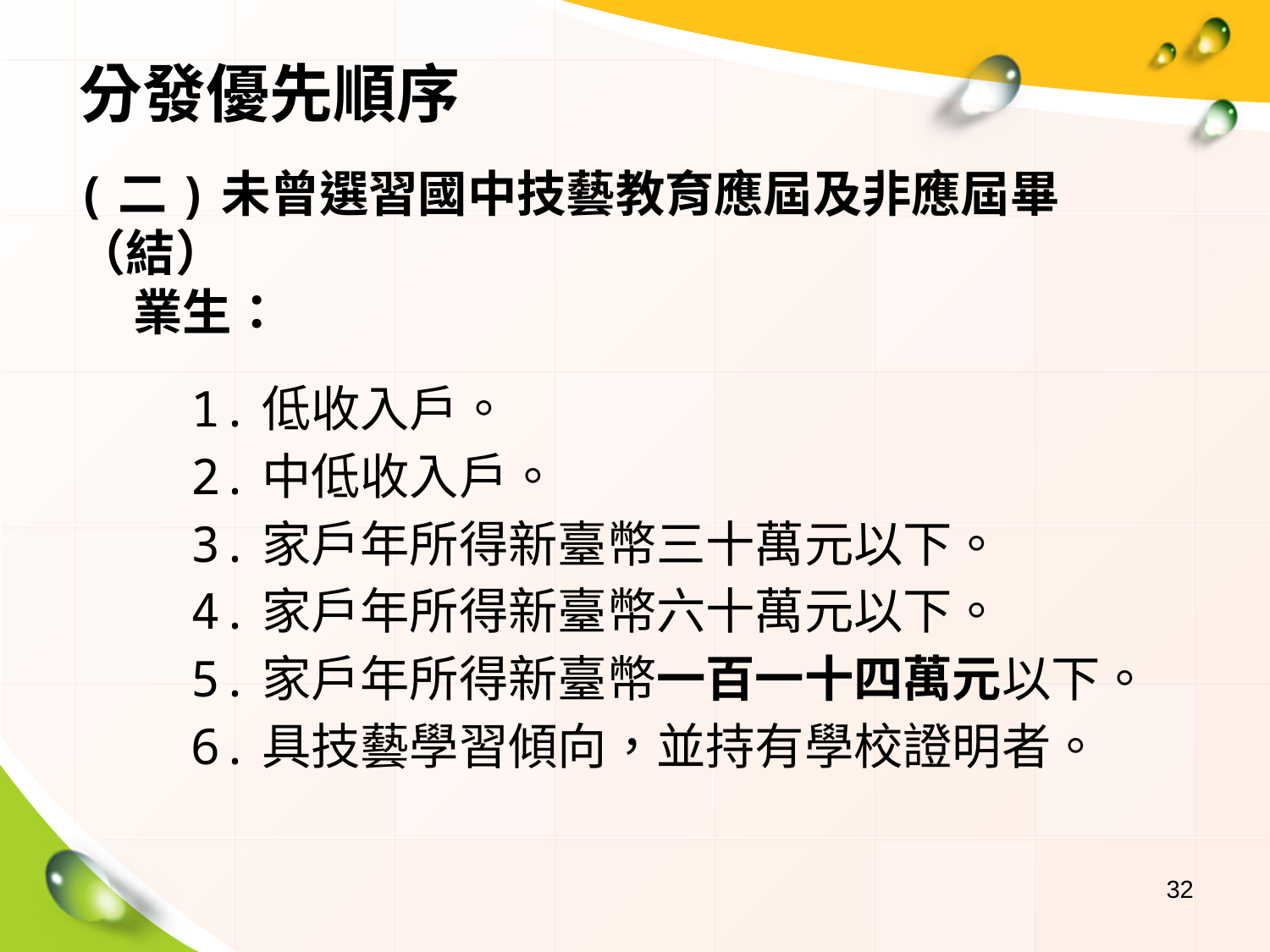

分發優先順序
(二)未曾選習國中技藝教育應屆及非應屆畢（結）
    業生：

   1.低收入戶。
   2.中低收入戶。
   3.家戶年所得新臺幣三十萬元以下。
   4.家戶年所得新臺幣六十萬元以下。
   5.家戶年所得新臺幣一百一十四萬元以下。
   6.具技藝學習傾向，並持有學校證明者。
32